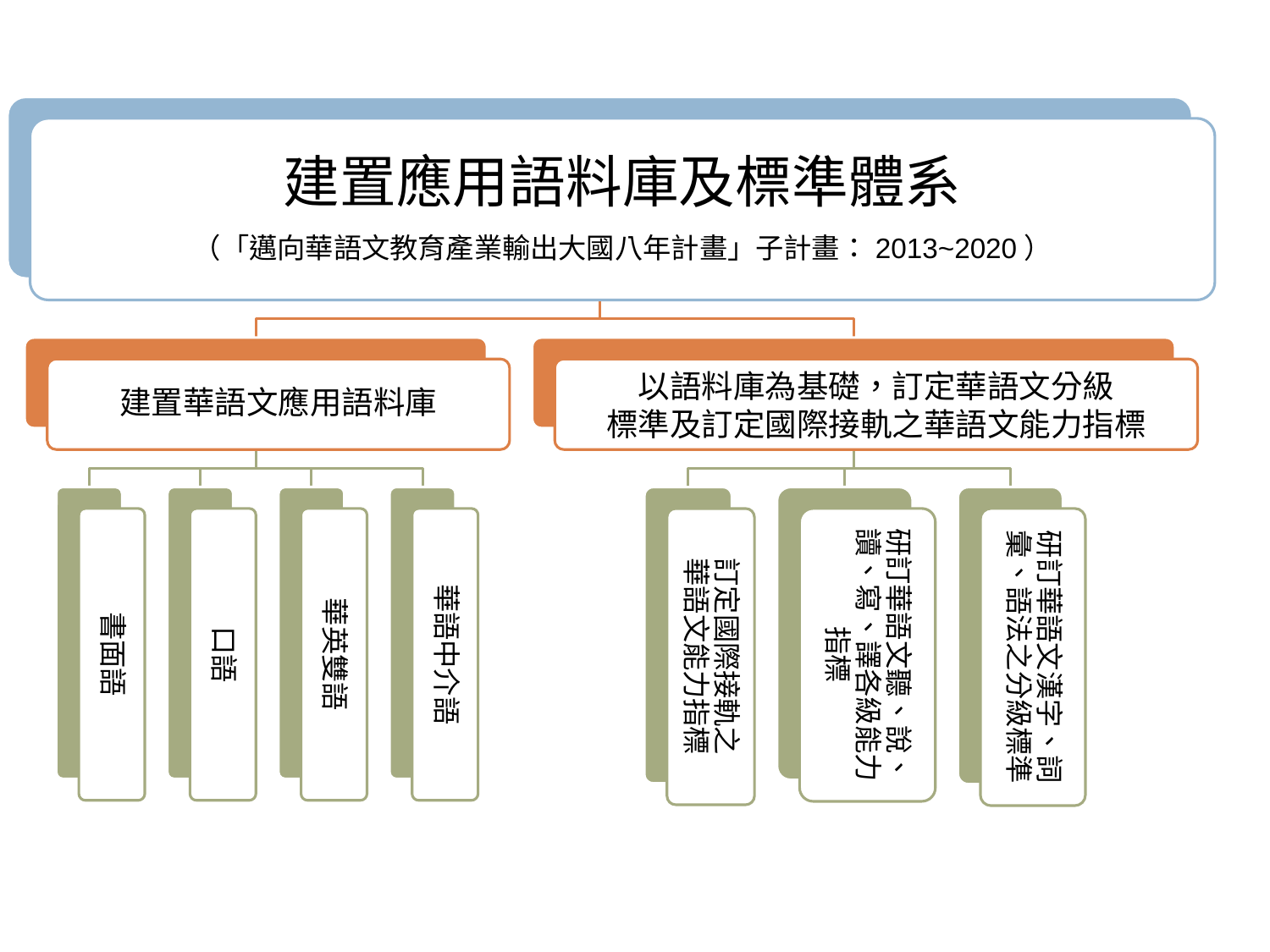

建置應用語料庫及標準體系
（「邁向華語文教育產業輸出大國八年計畫」子計畫：2013~2020）

建置華語文應用語料庫

以語料庫為基礎，訂定華語文分級
標準及訂定國際接軌之華語文能力指標

書面語

口語

華英雙語

華語中介語

訂定國際接軌之
華語文能力指標

研訂華語文聽、說、讀、寫、譯各級能力指標

研訂華語文漢字、詞彙、語法之分級標準